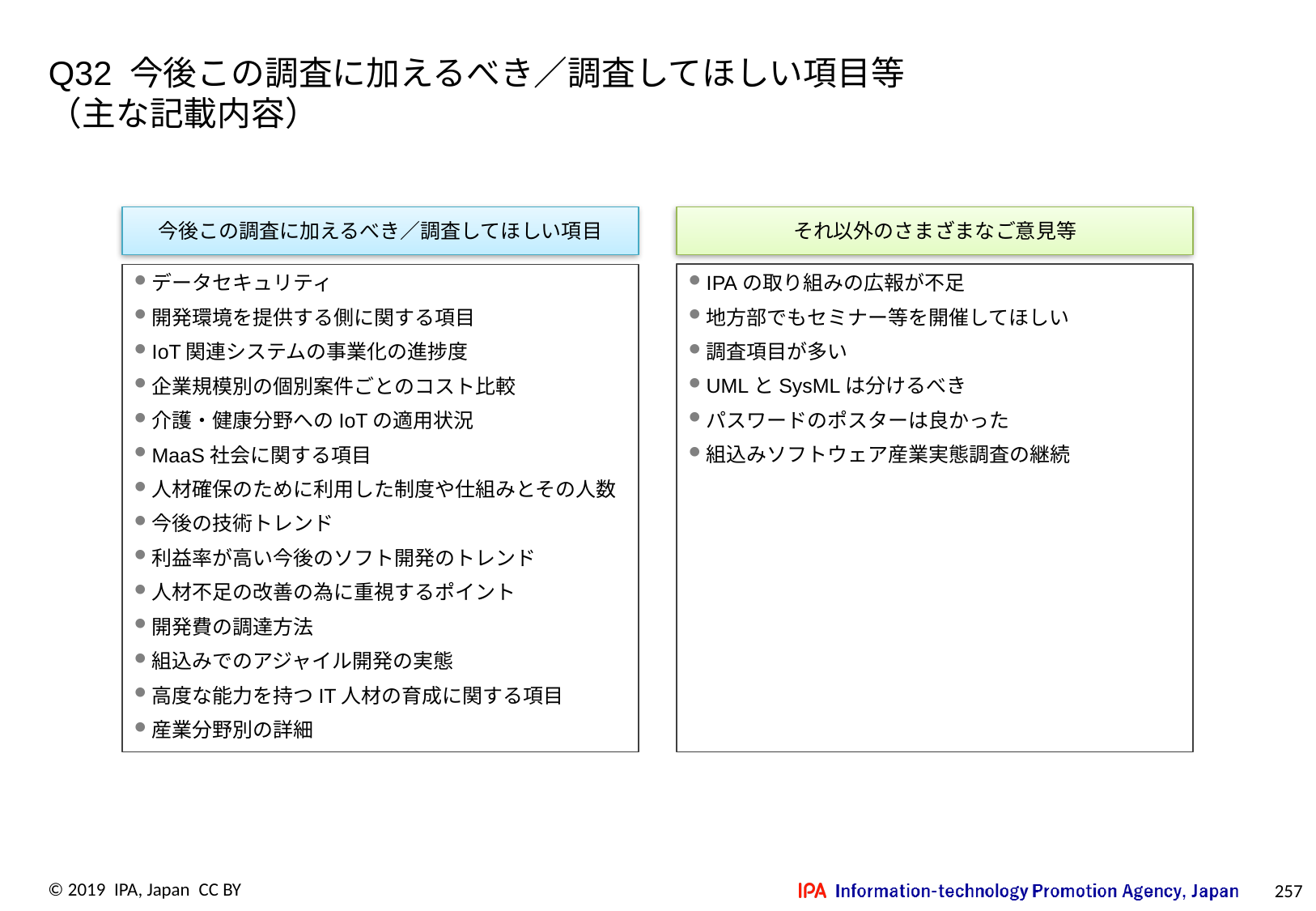

# Q32 今後この調査に加えるべき／調査してほしい項目等 （主な記載内容）
それ以外のさまざまなご意見等
今後この調査に加えるべき／調査してほしい項目
IPAの取り組みの広報が不足
地方部でもセミナー等を開催してほしい
調査項目が多い
UMLとSysMLは分けるべき
パスワードのポスターは良かった
組込みソフトウェア産業実態調査の継続
データセキュリティ
開発環境を提供する側に関する項目
IoT関連システムの事業化の進捗度
企業規模別の個別案件ごとのコスト比較
介護・健康分野へのIoTの適用状況
MaaS社会に関する項目
人材確保のために利用した制度や仕組みとその人数
今後の技術トレンド
利益率が高い今後のソフト開発のトレンド
人材不足の改善の為に重視するポイント
開発費の調達方法
組込みでのアジャイル開発の実態
高度な能力を持つIT人材の育成に関する項目
産業分野別の詳細